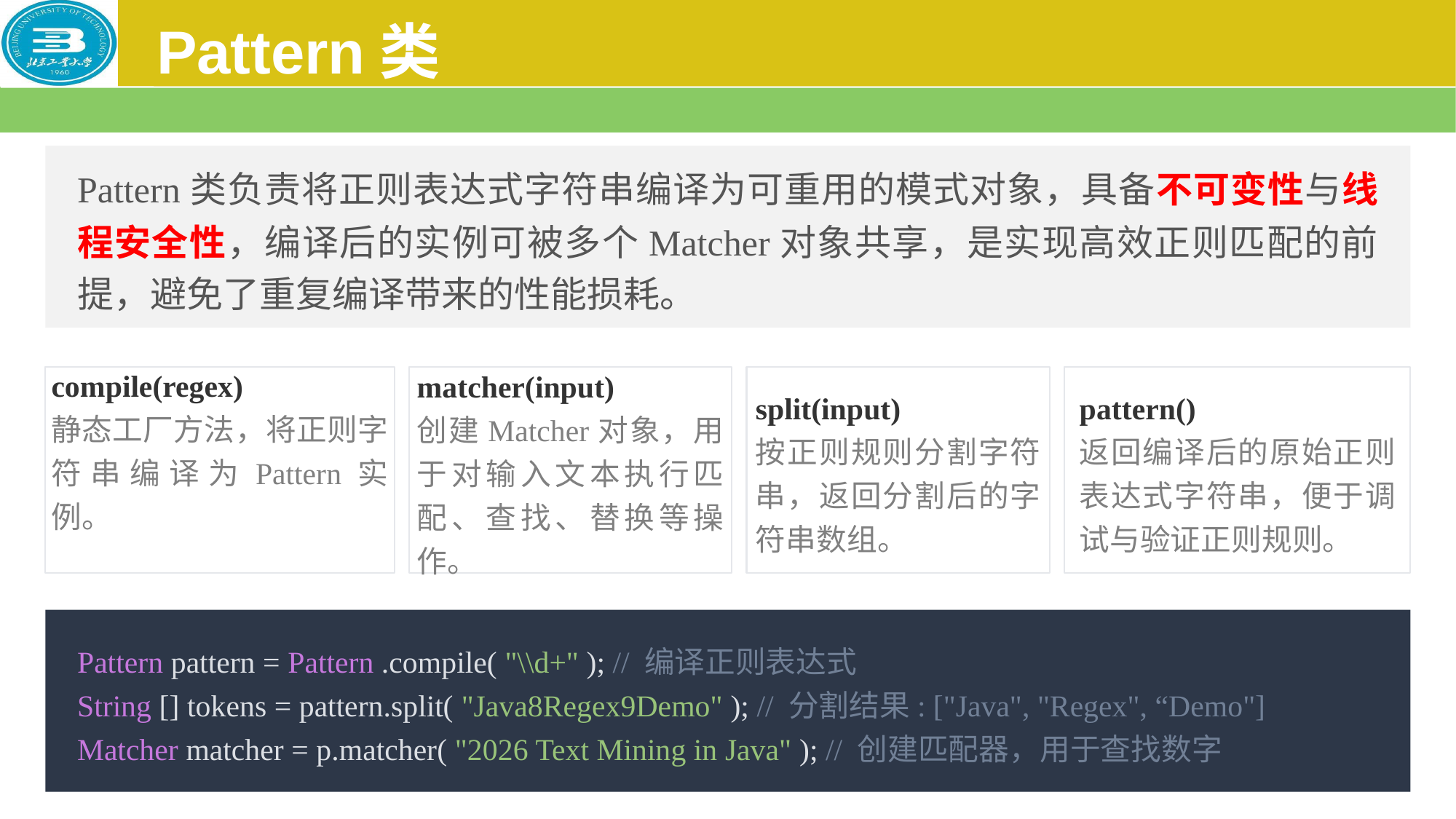

# Pattern类

Pattern类负责将正则表达式字符串编译为可重用的模式对象，具备不可变性与线程安全性，编译后的实例可被多个Matcher对象共享，是实现高效正则匹配的前提，避免了重复编译带来的性能损耗。

compile(regex)
静态工厂方法，将正则字符串编译为Pattern实例。

matcher(input)
创建Matcher对象，用于对输入文本执行匹配、查找、替换等操作。

split(input)
按正则规则分割字符串，返回分割后的字符串数组。

pattern()
返回编译后的原始正则表达式字符串，便于调试与验证正则规则。

Pattern pattern = Pattern .compile( "\\d+" ); // 编译正则表达式
String [] tokens = pattern.split( "Java8Regex9Demo" ); // 分割结果: ["Java", "Regex", “Demo"]
Matcher matcher = p.matcher( "2026 Text Mining in Java" ); // 创建匹配器，用于查找数字